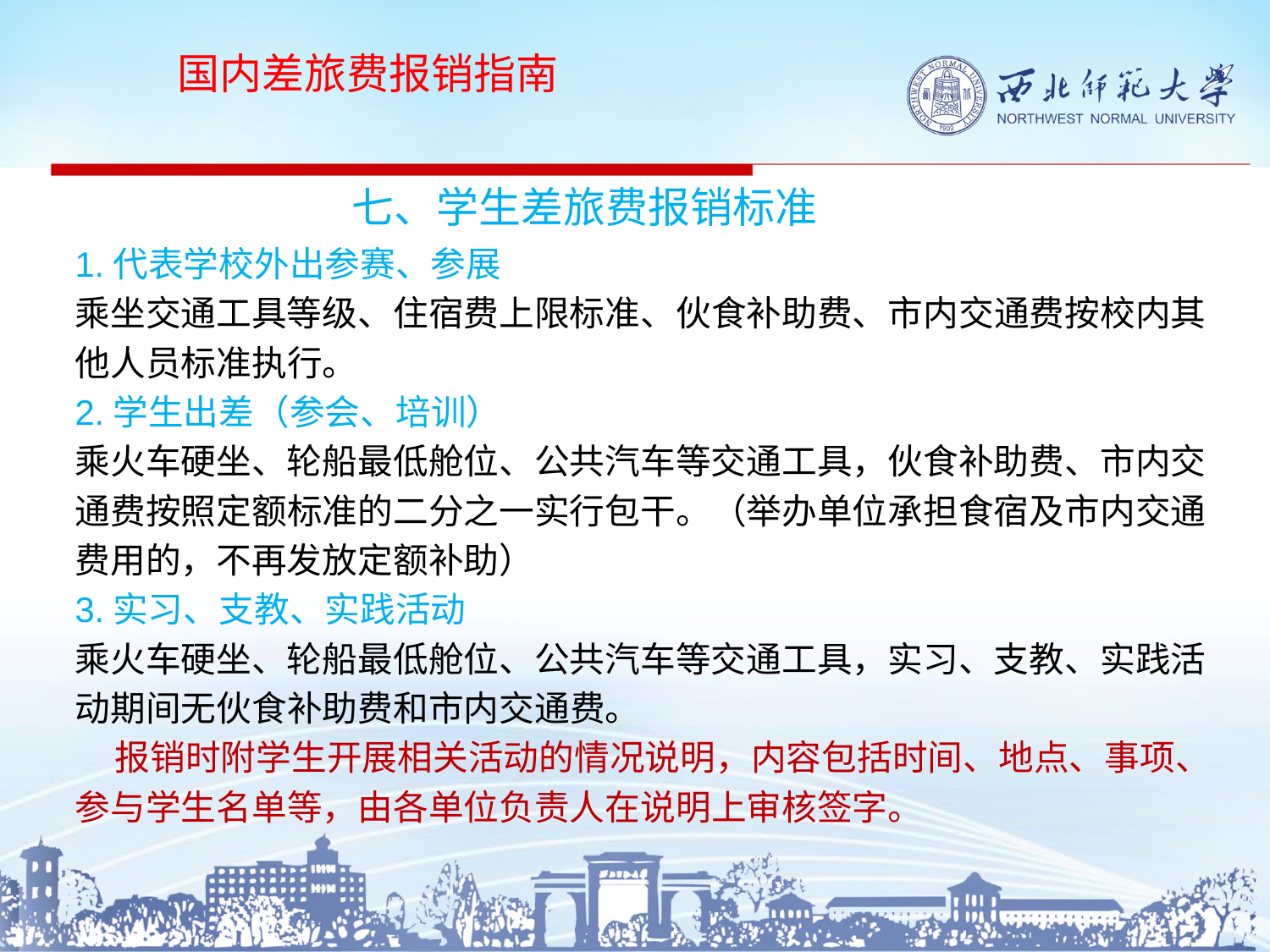

国内差旅费报销指南
                            七、学生差旅费报销标准
1.代表学校外出参赛、参展
乘坐交通工具等级、住宿费上限标准、伙食补助费、市内交通费按校内其他人员标准执行。
2.学生出差（参会、培训）
乘火车硬坐、轮船最低舱位、公共汽车等交通工具，伙食补助费、市内交通费按照定额标准的二分之一实行包干。（举办单位承担食宿及市内交通费用的，不再发放定额补助）
3.实习、支教、实践活动
乘火车硬坐、轮船最低舱位、公共汽车等交通工具，实习、支教、实践活动期间无伙食补助费和市内交通费。
    报销时附学生开展相关活动的情况说明，内容包括时间、地点、事项、参与学生名单等，由各单位负责人在说明上审核签字。